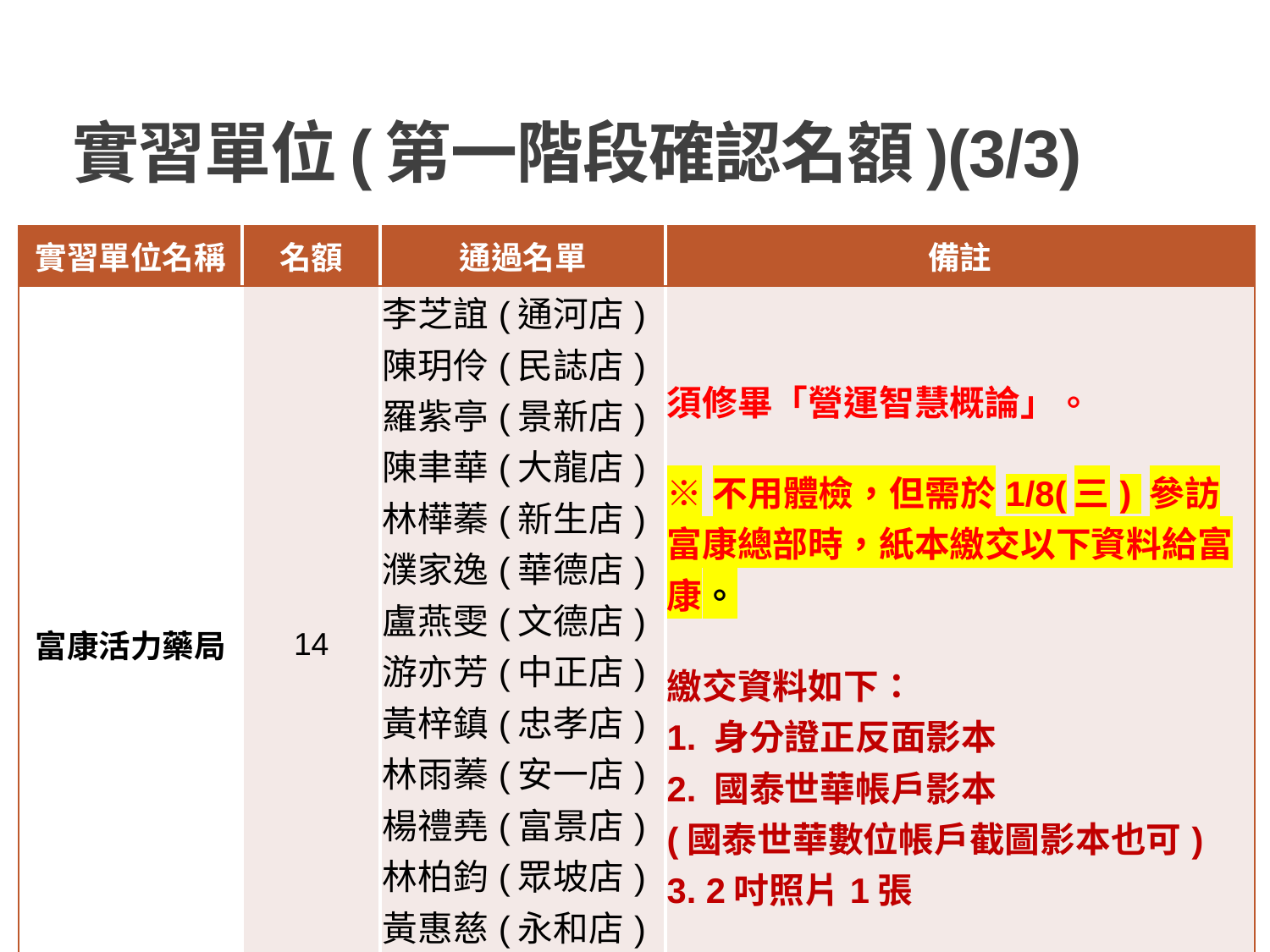

# 實習單位(第一階段確認名額)(3/3)
| 實習單位名稱 | 名額 | 通過名單 | 備註 |
| --- | --- | --- | --- |
| 富康活力藥局 | 14 | 李芝誼(通河店) 陳玥伶(民誌店) 羅紫亭(景新店) 陳聿華(大龍店) 林樺蓁(新生店) 濮家逸(華德店) 盧燕雯(文德店) 游亦芳(中正店) 黃梓鎮(忠孝店) 林雨蓁(安一店) 楊禮堯(富景店) 林柏鈞(眾坡店) 黃惠慈(永和店) 廖苡嫆(大龍店) | 須修畢「營運智慧概論」。 ※不用體檢，但需於1/8(三) 參訪富康總部時，紙本繳交以下資料給富康。 繳交資料如下： 1. 身分證正反面影本 2. 國泰世華帳戶影本 (國泰世華數位帳戶截圖影本也可) 3. 2吋照片1張 |